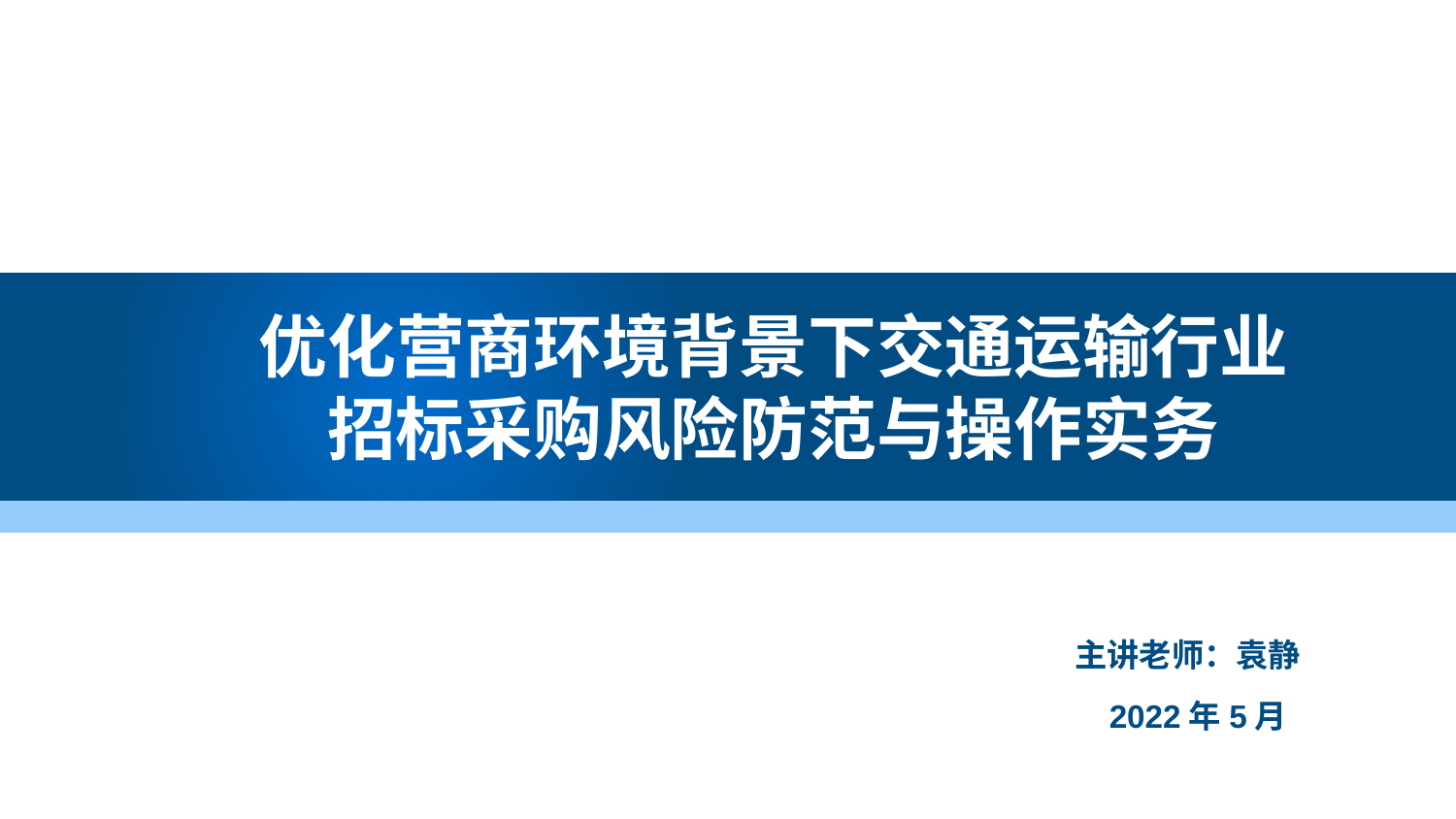

优化营商环境背景下交通运输行业
招标采购风险防范与操作实务
PPT模板下载：www.1ppt.com/moban/

主讲老师：袁静

2022年5月